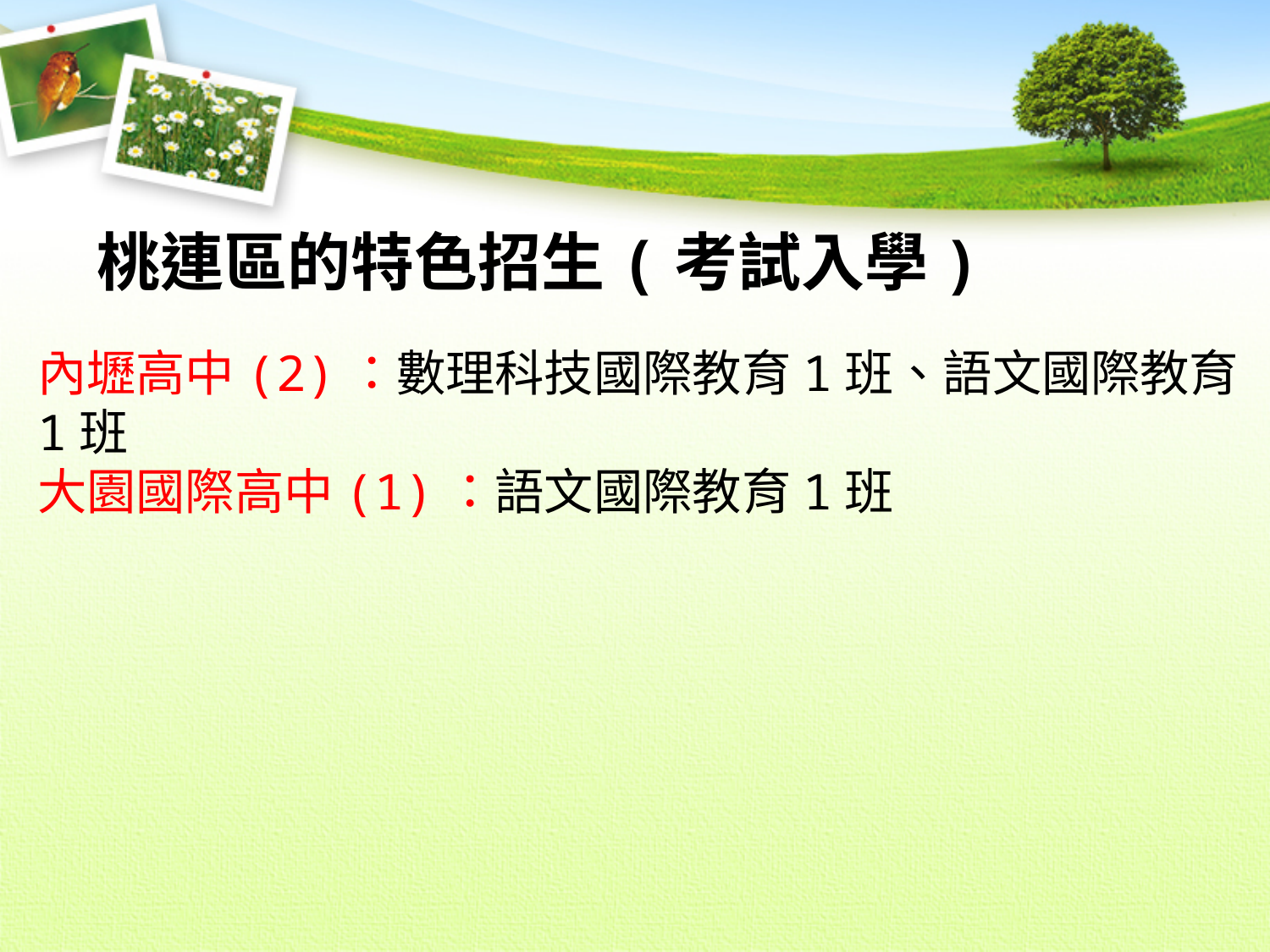

桃連區的特色招生(考試入學)
內壢高中(2)：數理科技國際教育1班、語文國際教育1班
大園國際高中(1)：語文國際教育1班